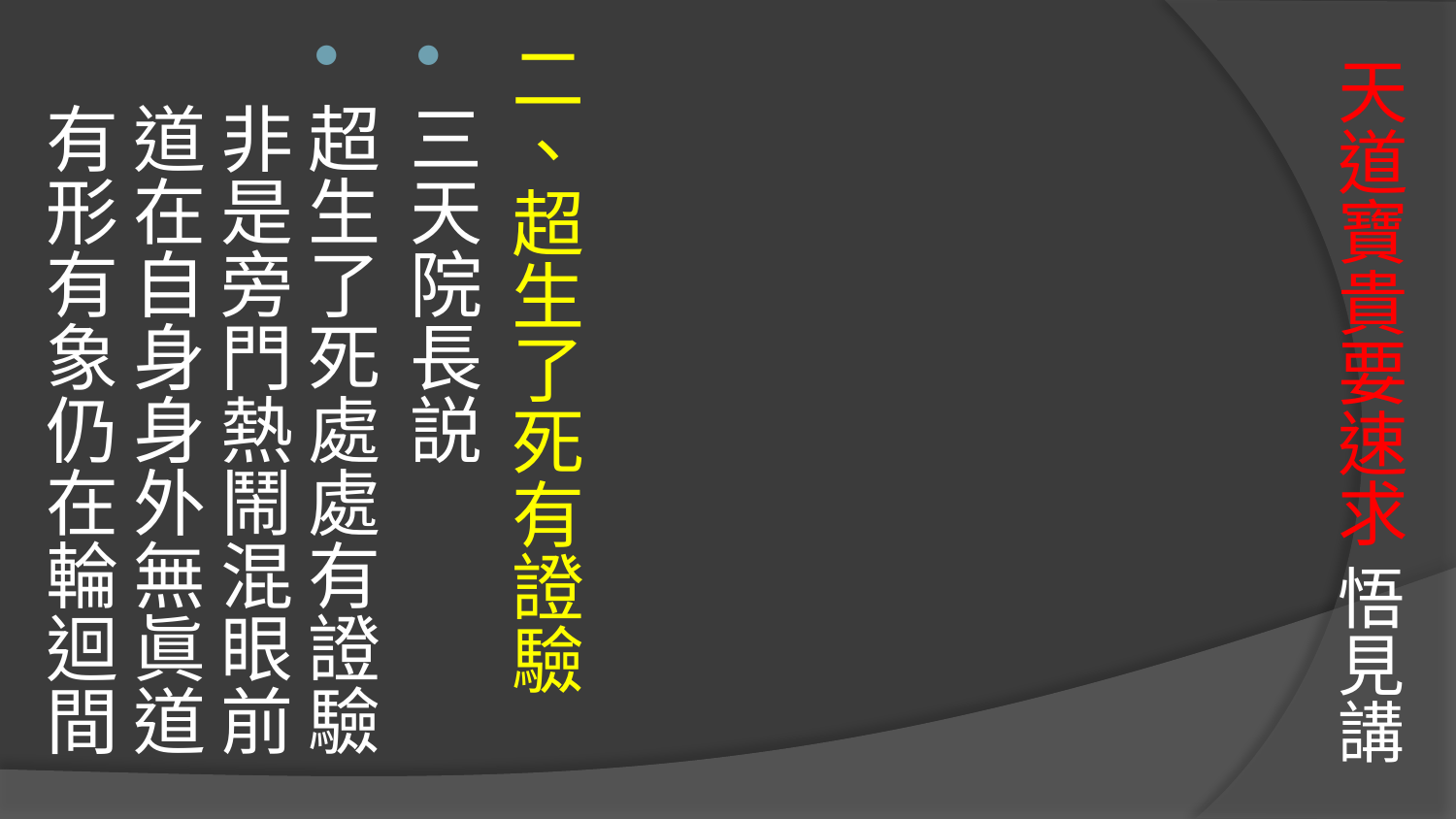

二、超生了死有證驗
三天院長説
超生了死處處有證驗 
非是旁門熱鬧混眼前
道在自身身外無眞道 
有形有象仍在輪迴間
# 天道寶貴要速求 悟見講